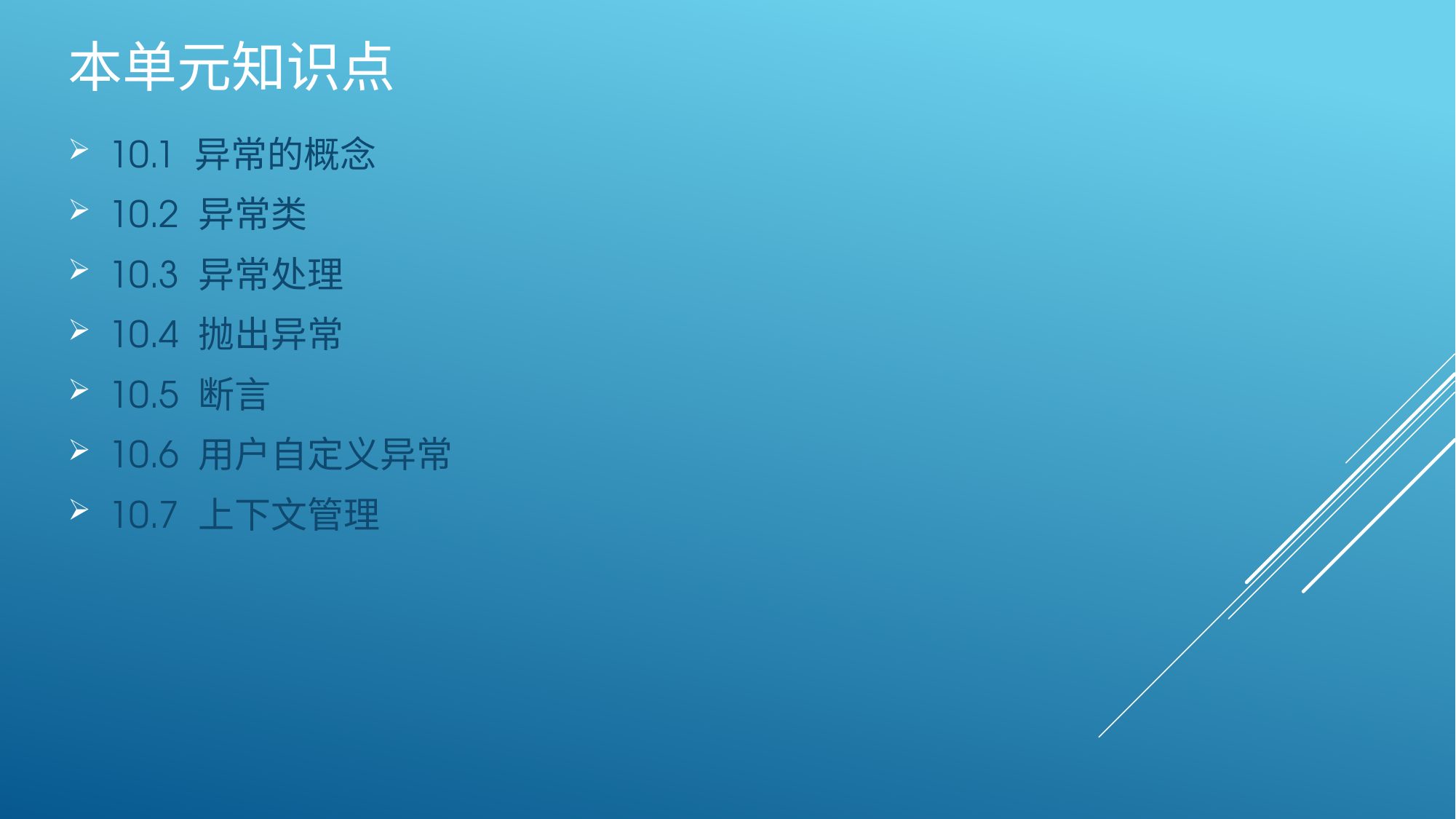

# 本单元知识点
10.1 异常的概念
10.2 异常类
10.3 异常处理
10.4 抛出异常
10.5 断言
10.6 用户自定义异常
10.7 上下文管理